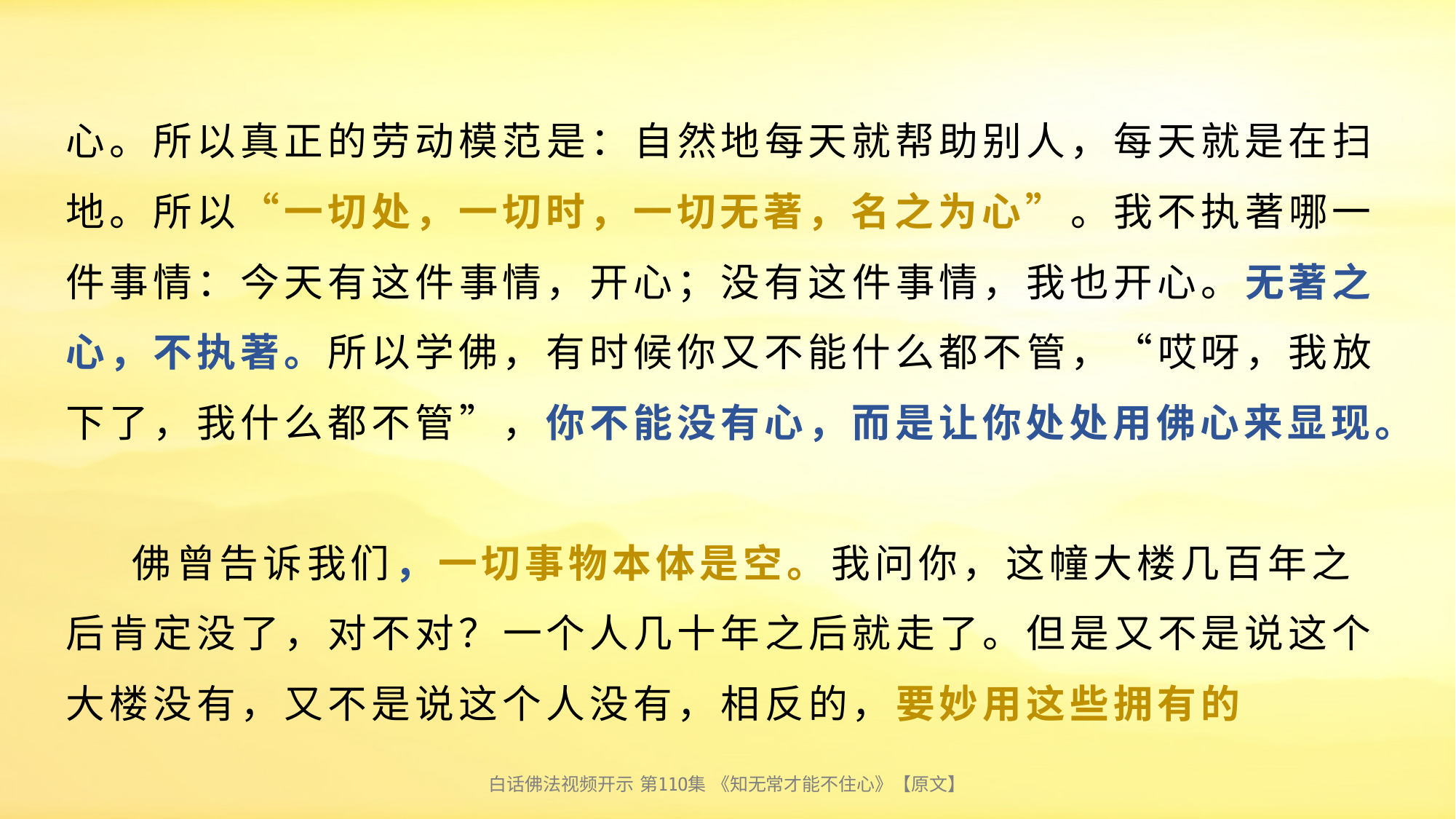

# 心。所以真正的劳动模范是：自然地每天就帮助别人，每天就是在扫地。所以“一切处，一切时，一切无著，名之为心”。我不执著哪一件事情：今天有这件事情，开心；没有这件事情，我也开心。无著之心，不执著。所以学佛，有时候你又不能什么都不管，“哎呀，我放下了，我什么都不管”，你不能没有心，而是让你处处用佛心来显现。 佛曾告诉我们，一切事物本体是空。我问你，这幢大楼几百年之后肯定没了，对不对？一个人几十年之后就走了。但是又不是说这个大楼没有，又不是说这个人没有，相反的，要妙用这些拥有的
白话佛法视频开示 第110集 《知无常才能不住心》【原文】